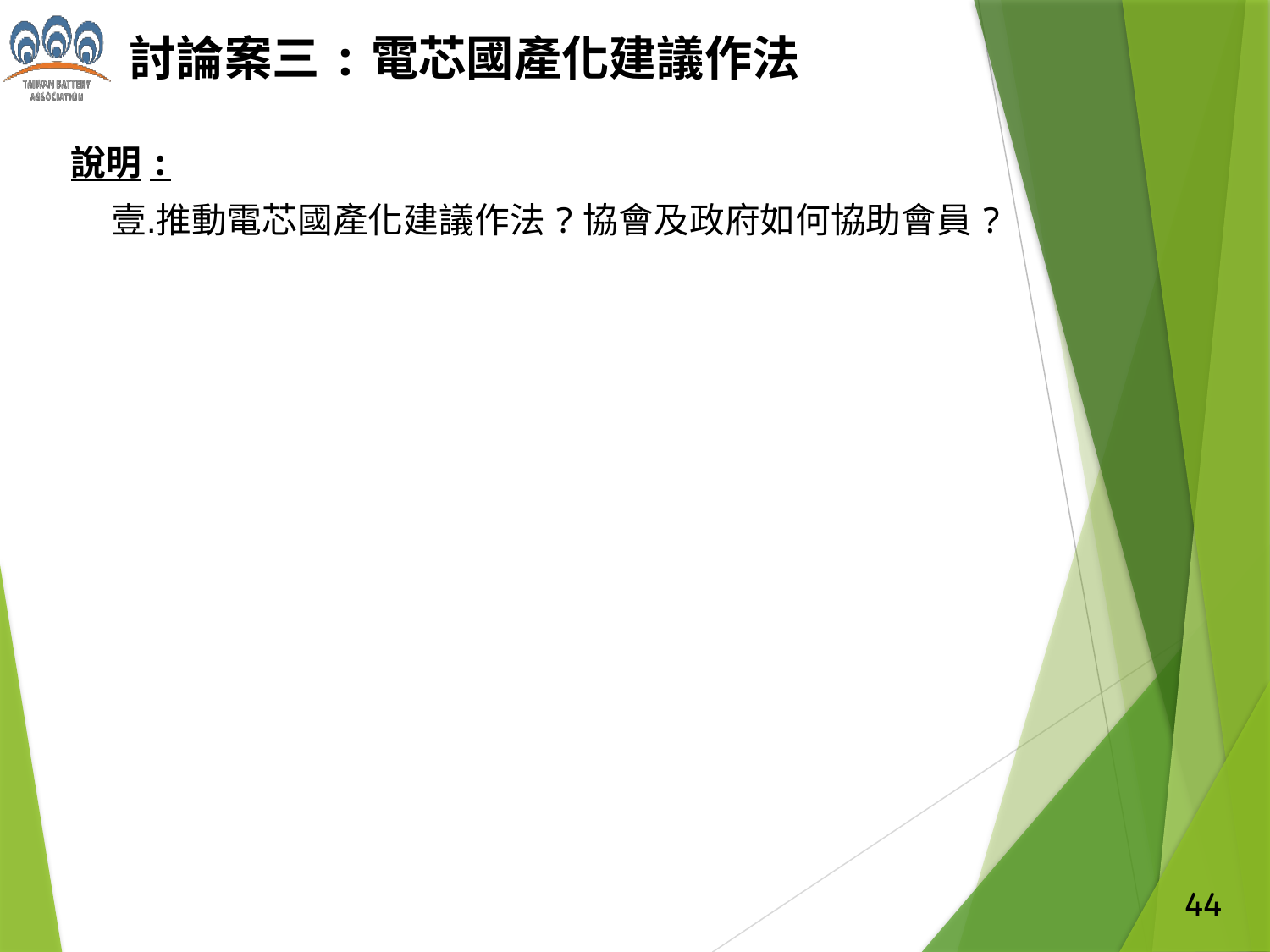

# 討論案三:電芯國產化建議作法
說明:
推動電芯國產化建議作法?協會及政府如何協助會員?
44